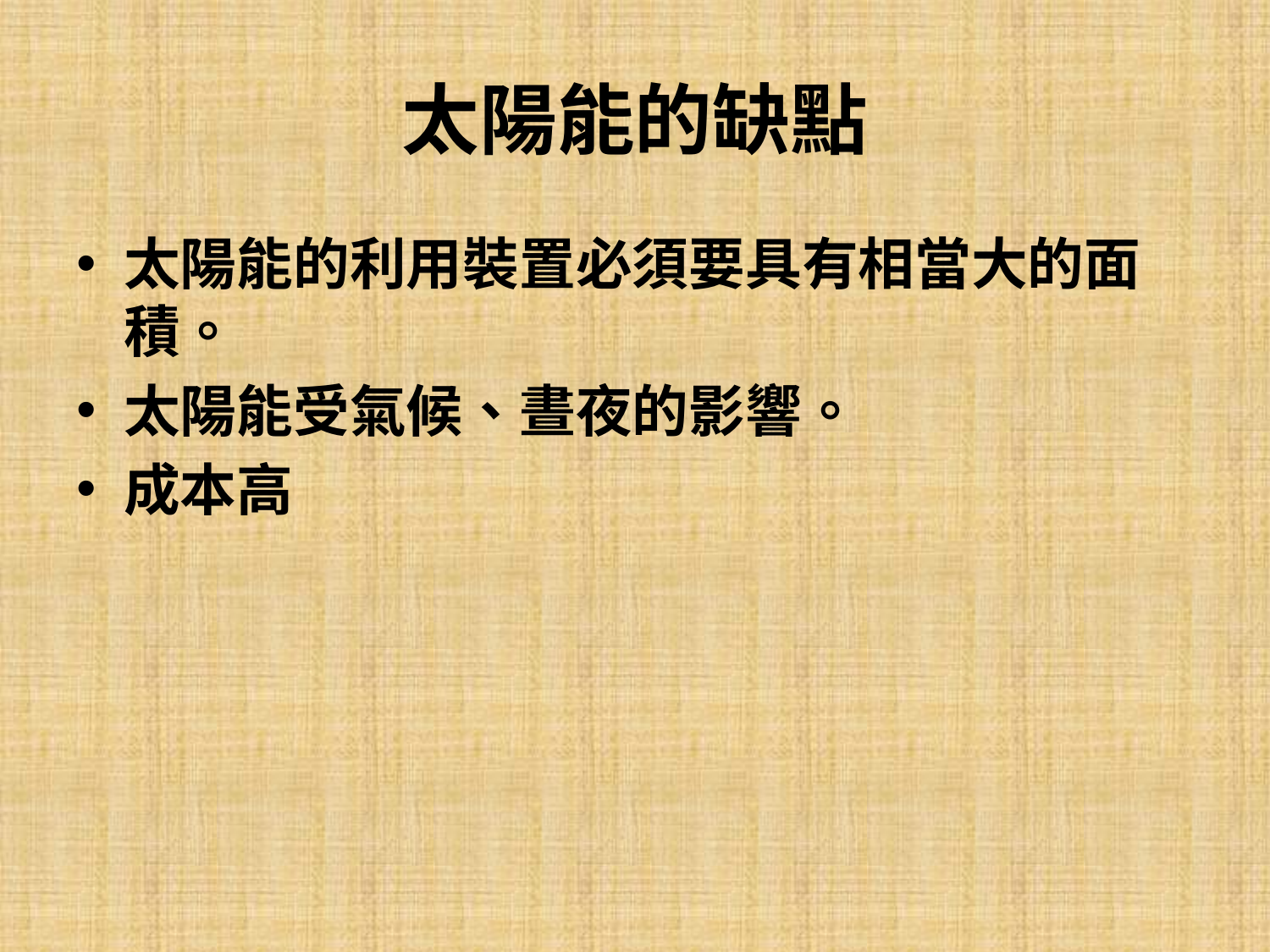

# 太陽能的缺點
太陽能的利用裝置必須要具有相當大的面積。
太陽能受氣候、晝夜的影響。
成本高